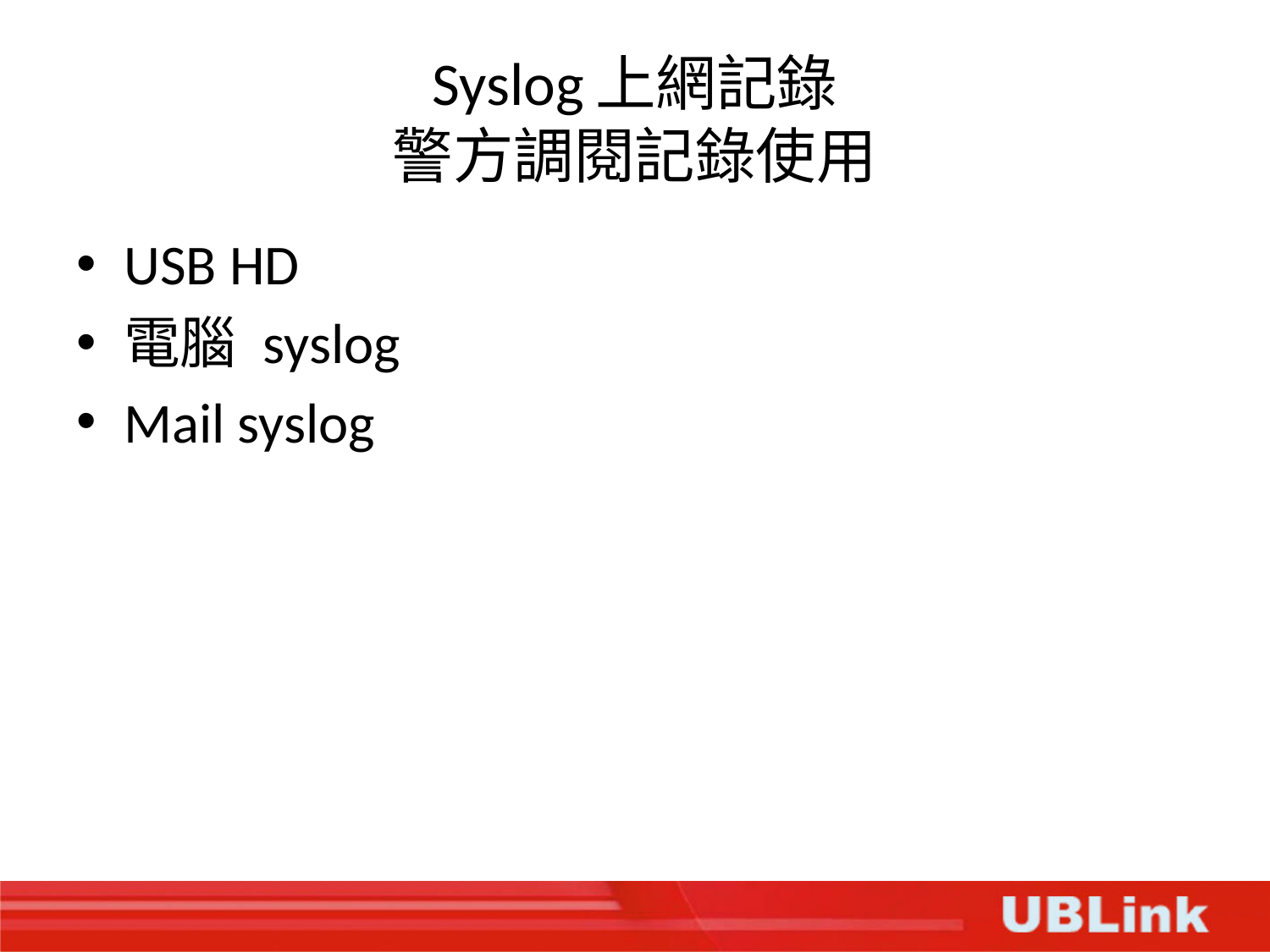

# Syslog上網記錄 警方調閱記錄使用
USB HD
電腦 syslog
Mail syslog